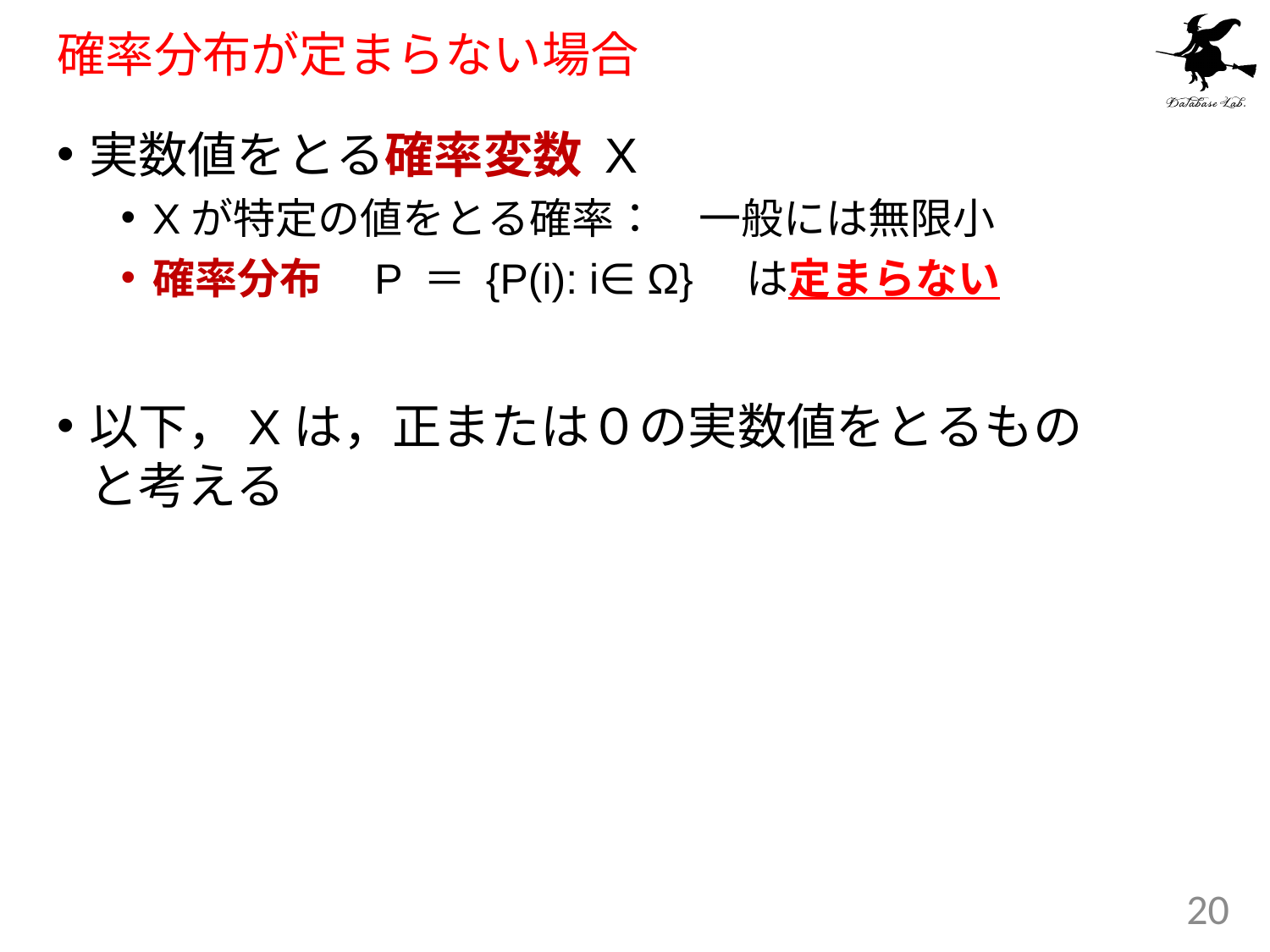

# 確率分布が定まらない場合
実数値をとる確率変数 X
Xが特定の値をとる確率：　一般には無限小
確率分布　P ＝ {P(i): i∈ Ω}　は定まらない

以下，Xは，正または０の実数値をとるものと考える

20